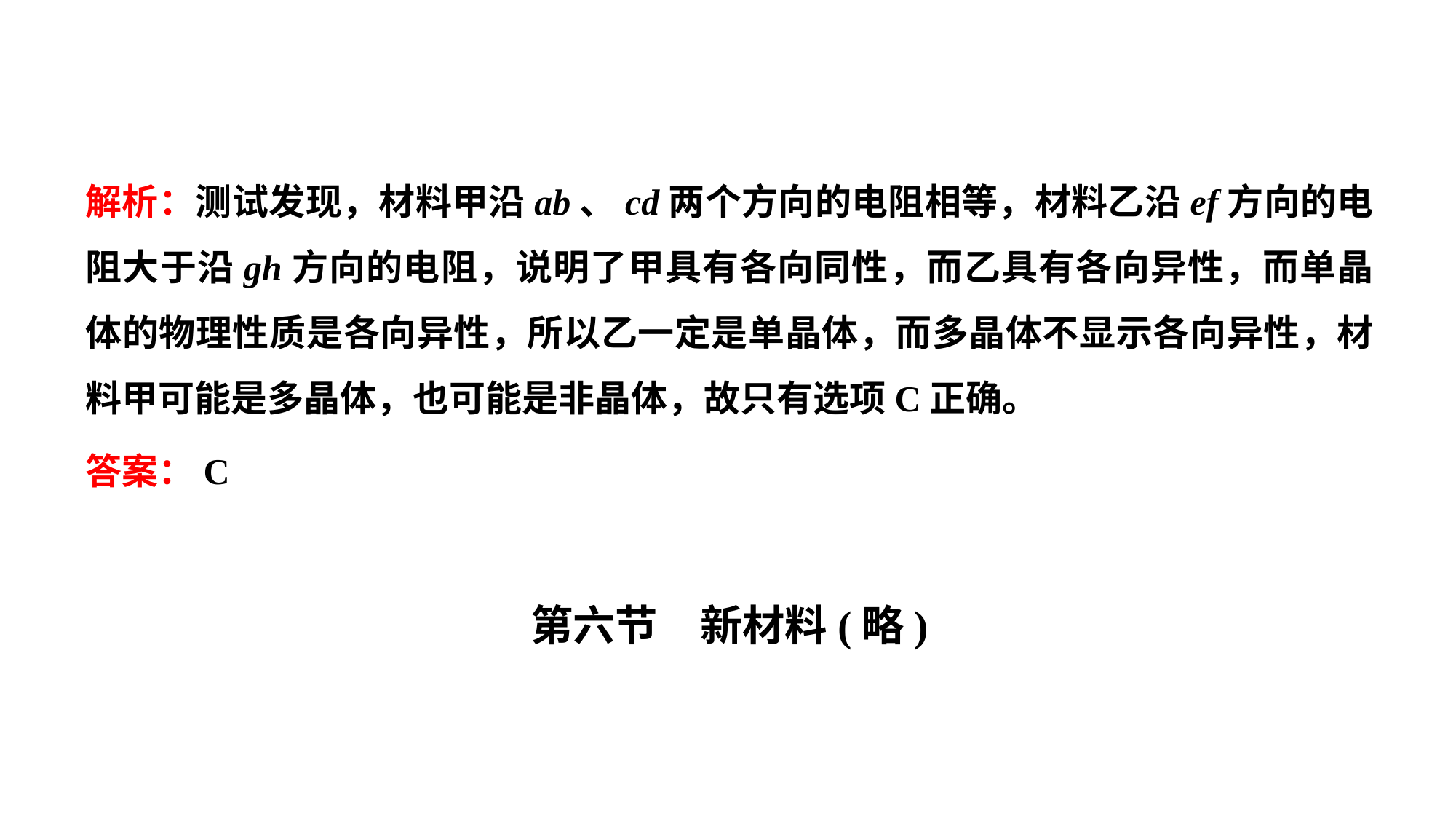

解析：测试发现，材料甲沿ab、cd两个方向的电阻相等，材料乙沿ef方向的电阻大于沿gh方向的电阻，说明了甲具有各向同性，而乙具有各向异性，而单晶体的物理性质是各向异性，所以乙一定是单晶体，而多晶体不显示各向异性，材料甲可能是多晶体，也可能是非晶体，故只有选项C正确。
答案：C

第六节　新材料(略)